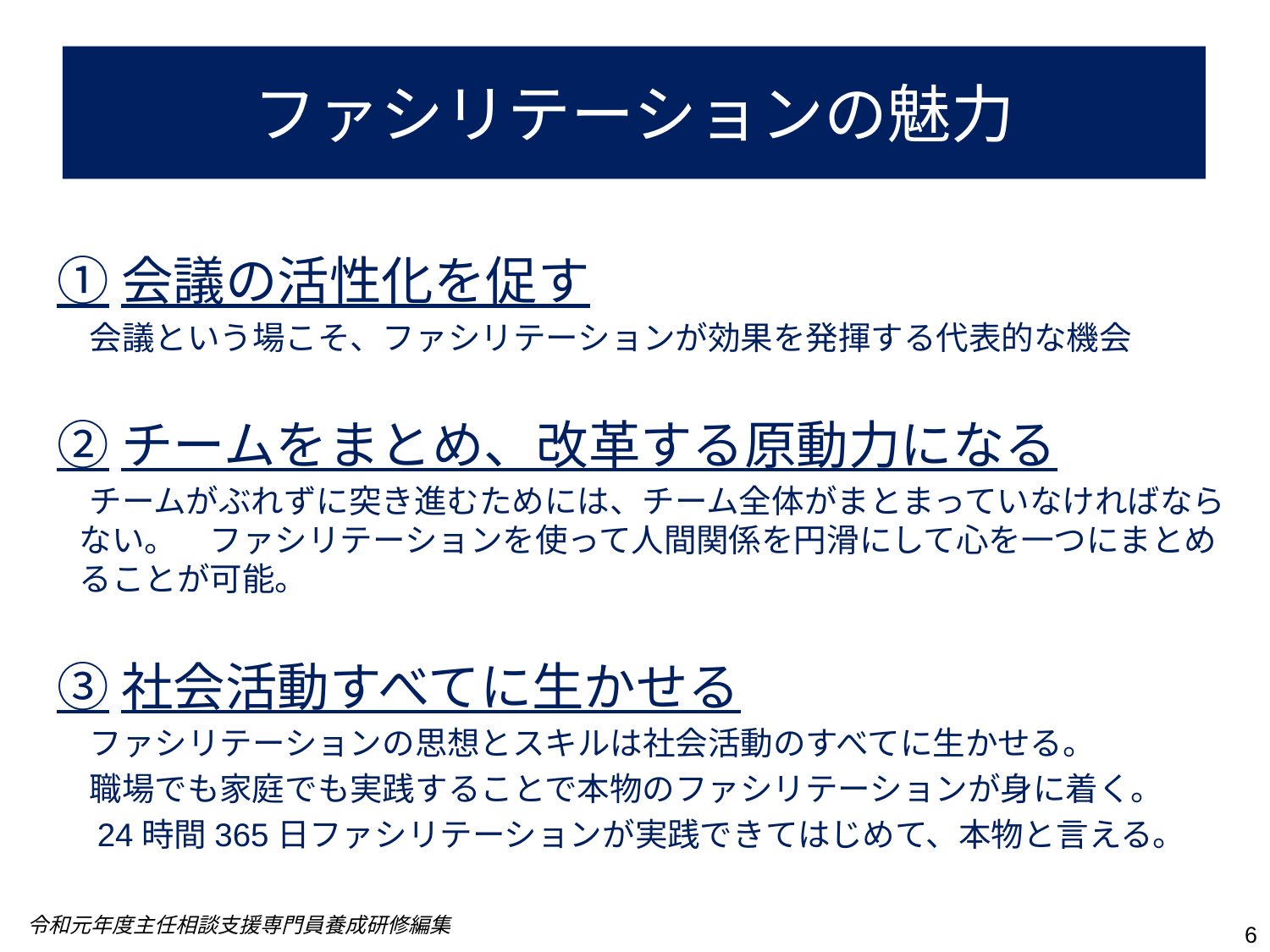

ファシリテーションの魅力
①会議の活性化を促す
　会議という場こそ、ファシリテーションが効果を発揮する代表的な機会

②チームをまとめ、改革する原動力になる
　チームがぶれずに突き進むためには、チーム全体がまとまっていなければならない。　ファシリテーションを使って人間関係を円滑にして心を一つにまとめることが可能。

③社会活動すべてに生かせる
　ファシリテーションの思想とスキルは社会活動のすべてに生かせる。
　職場でも家庭でも実践することで本物のファシリテーションが身に着く。
　24時間365日ファシリテーションが実践できてはじめて、本物と言える。

令和元年度主任相談支援専門員養成研修編集
6